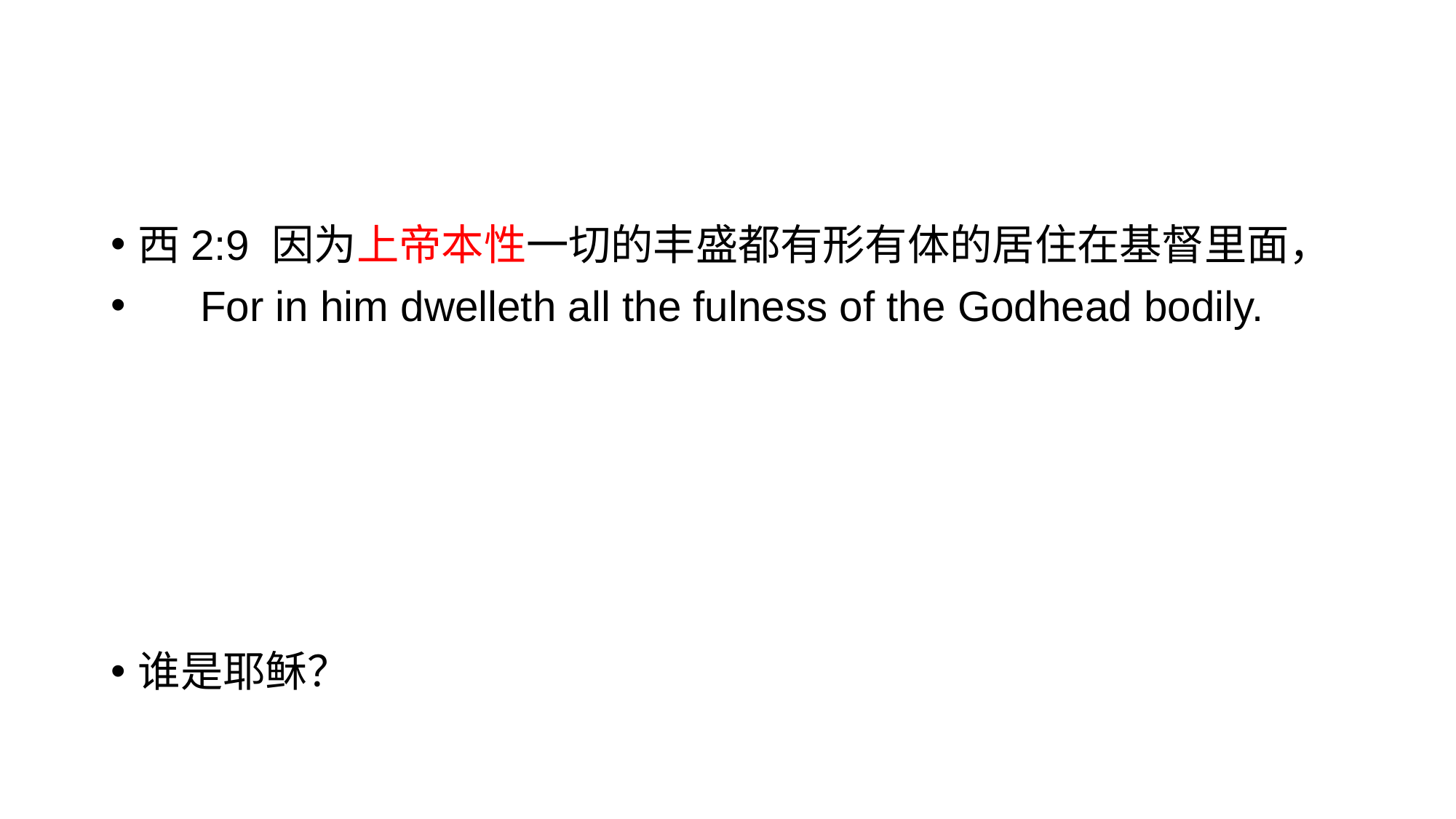

#
西2:9 因为上帝本性一切的丰盛都有形有体的居住在基督里面，
　 For in him dwelleth all the fulness of the Godhead bodily.

谁是耶稣？